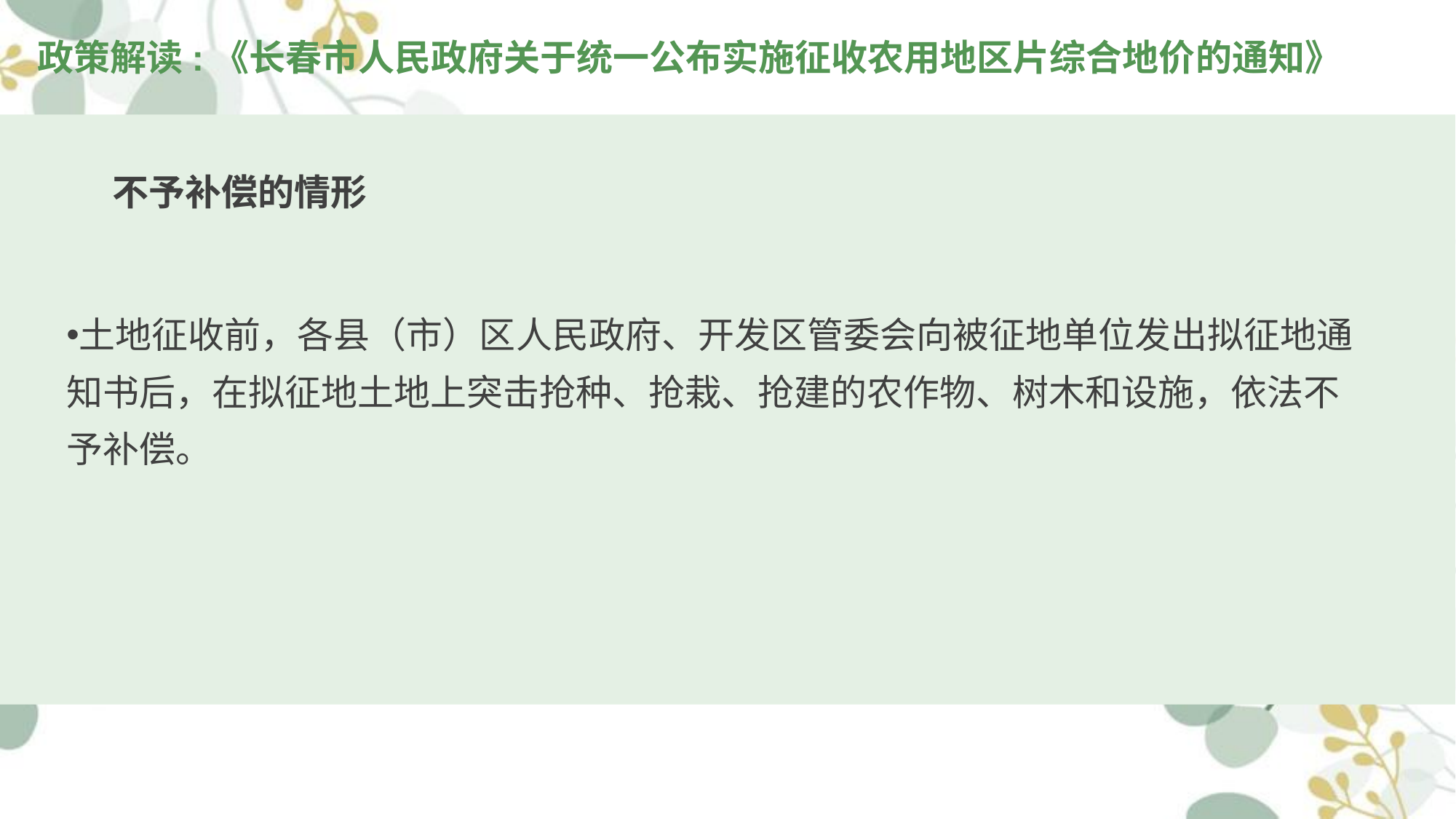

政策解读:《长春市人民政府关于统一公布实施征收农用地区片综合地价的通知》
# 不予补偿的情形

土地征收前，各县（市）区人民政府、开发区管委会向被征地单位发出拟征地通知书后，在拟征地土地上突击抢种、抢栽、抢建的农作物、树木和设施，依法不予补偿。